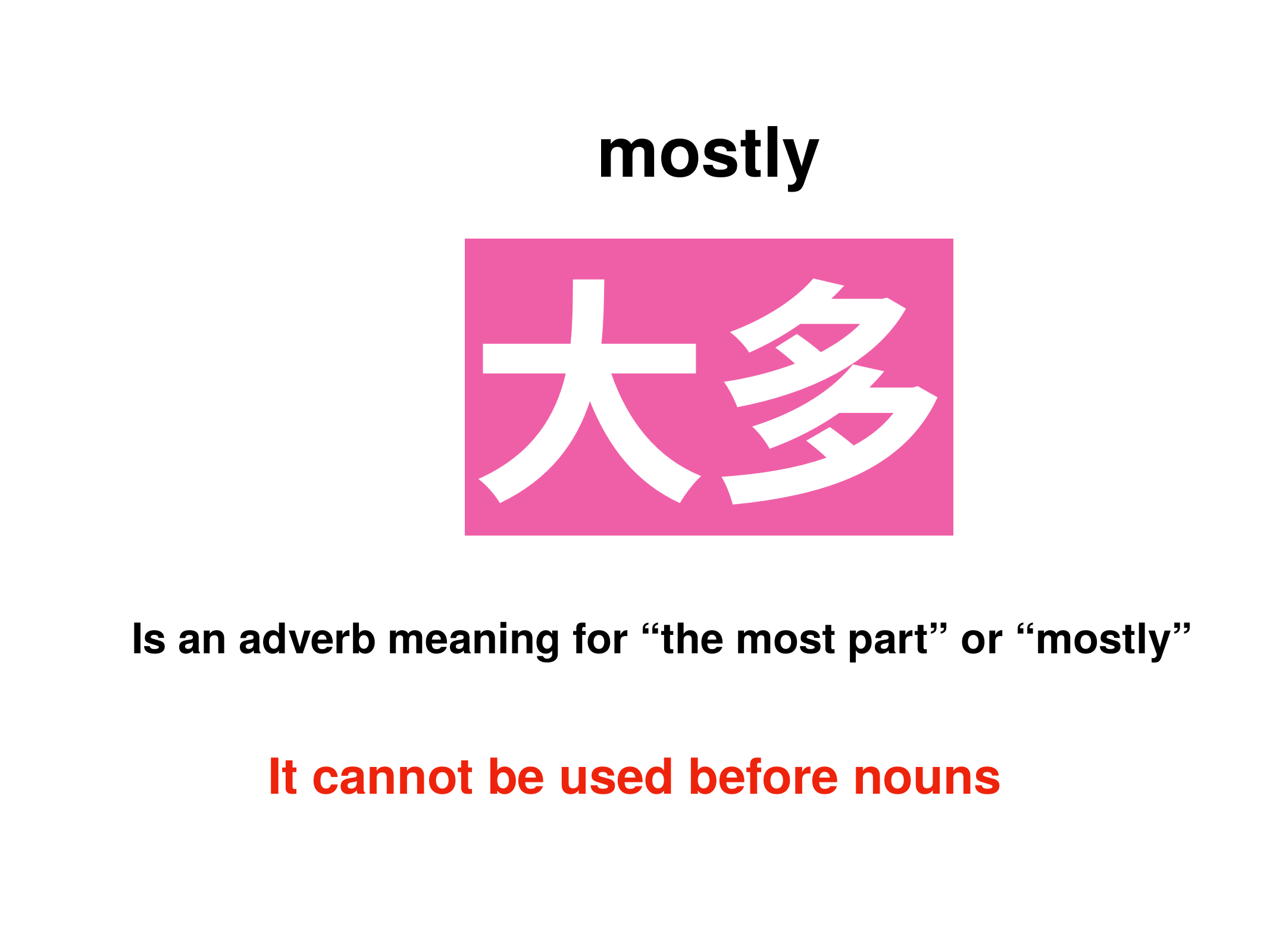

mostly
大多
Is an adverb meaning for “the most part” or “mostly”
It cannot be used before nouns